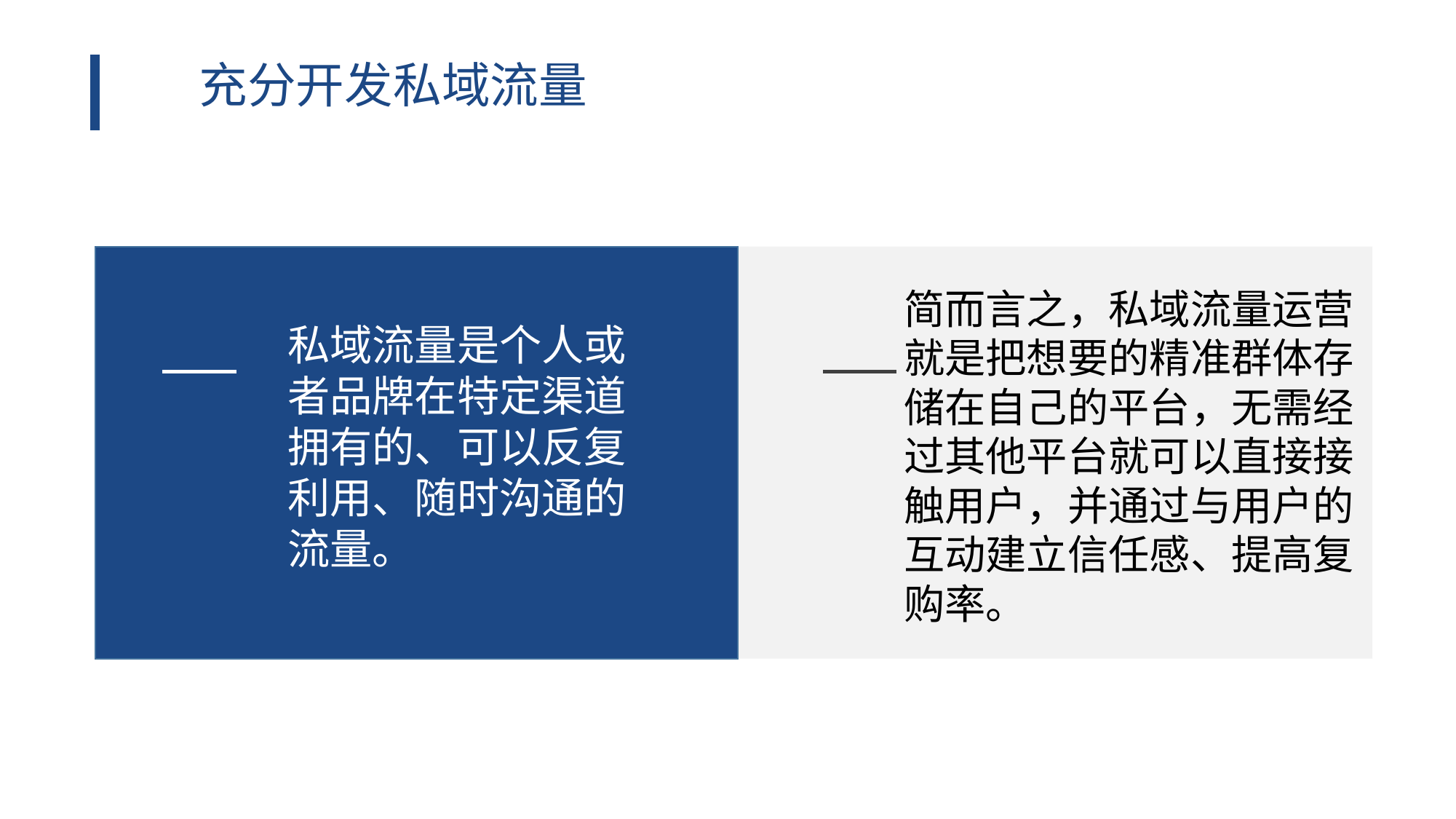

充分开发私域流量

简而言之，私域流量运营就是把想要的精准群体存储在自己的平台，无需经过其他平台就可以直接接触用户，并通过与用户的互动建立信任感、提高复购率。

私域流量是个人或者品牌在特定渠道拥有的、可以反复利用、随时沟通的流量。